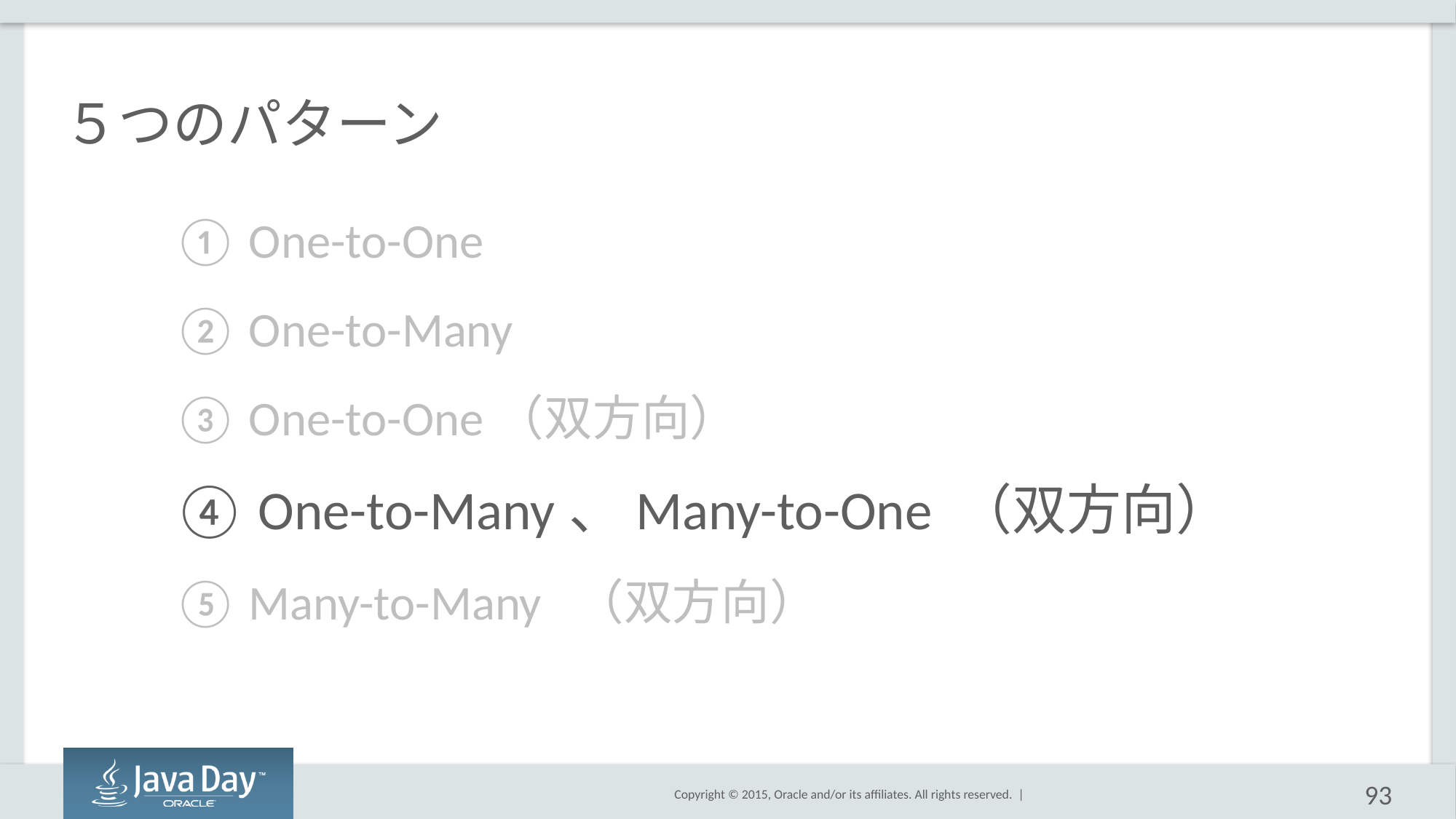

# ５つのパターン
① One-to-One
② One-to-Many
③ One-to-One（双方向）
④ One-to-Many、Many-to-One （双方向）
⑤ Many-to-Many  （双方向）
93